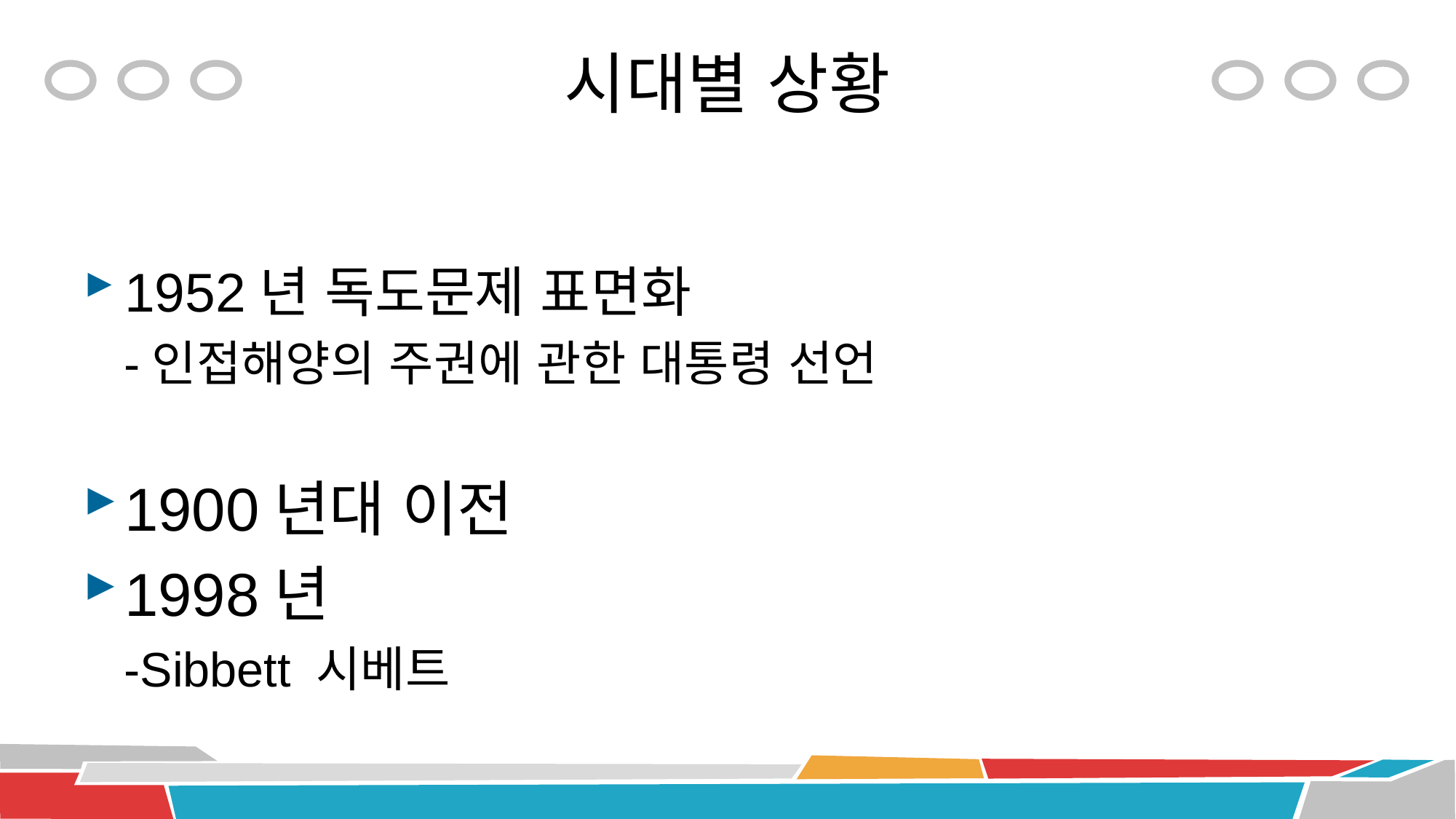

# 시대별 상황

1952년 독도문제 표면화
   -인접해양의 주권에 관한 대통령 선언

1900년대 이전
1998년
   -Sibbett 시베트